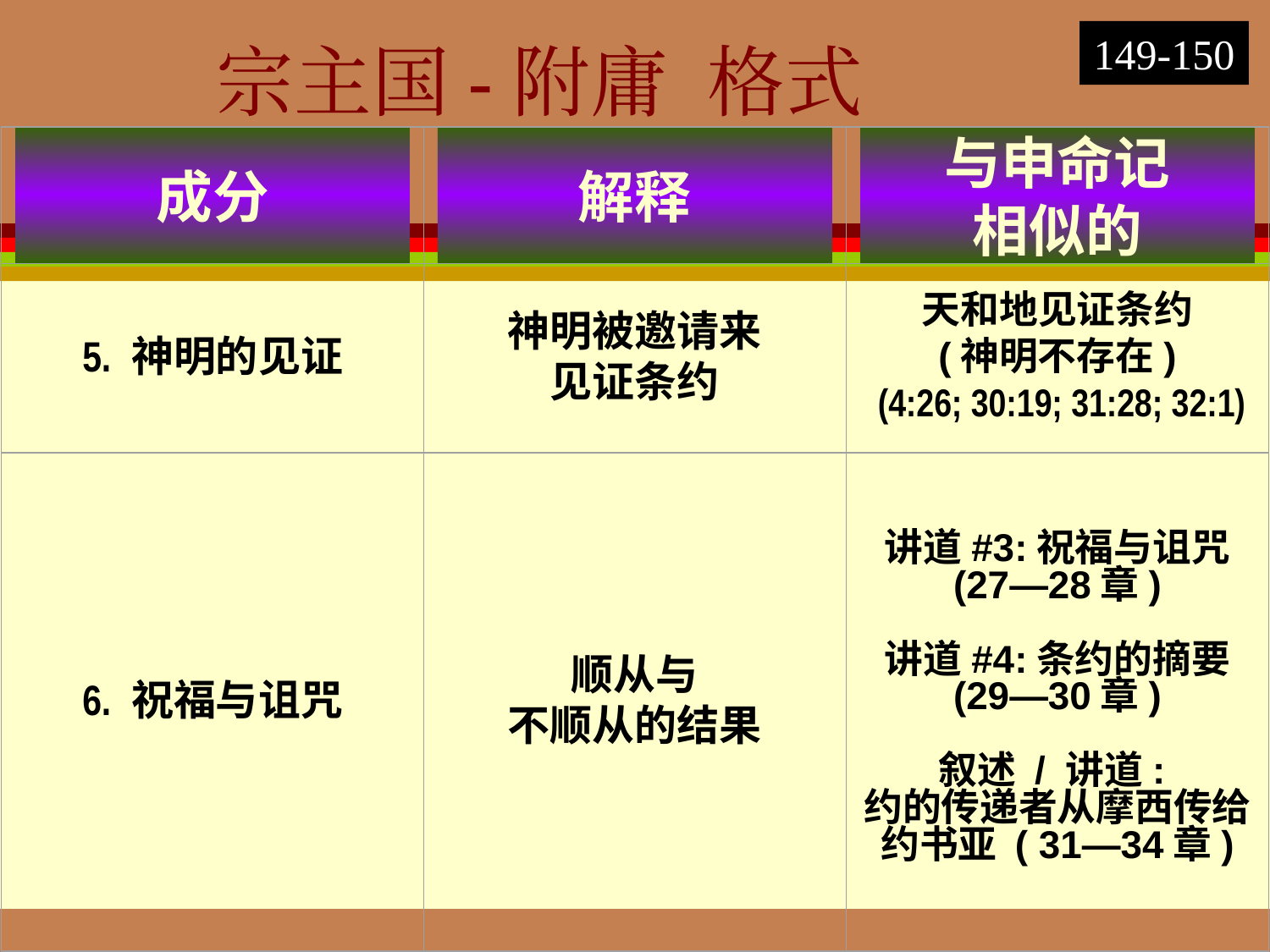

宗主国-附庸  格式
149-150

成分

解释

与申命记
相似的

5. 神明的见证

神明被邀请来
见证条约

天和地见证条约
(神明不存在)‏
 (4:26; 30:19; 31:28; 32:1)‏

6. 祝福与诅咒

顺从与
不顺从的结果

讲道#3:祝福与诅咒
(27—28章)‏

讲道#4:条约的摘要
(29—30章)‏

叙述 / 讲道:
约的传递者从摩西传给约书亚 ( 31—34章)‏